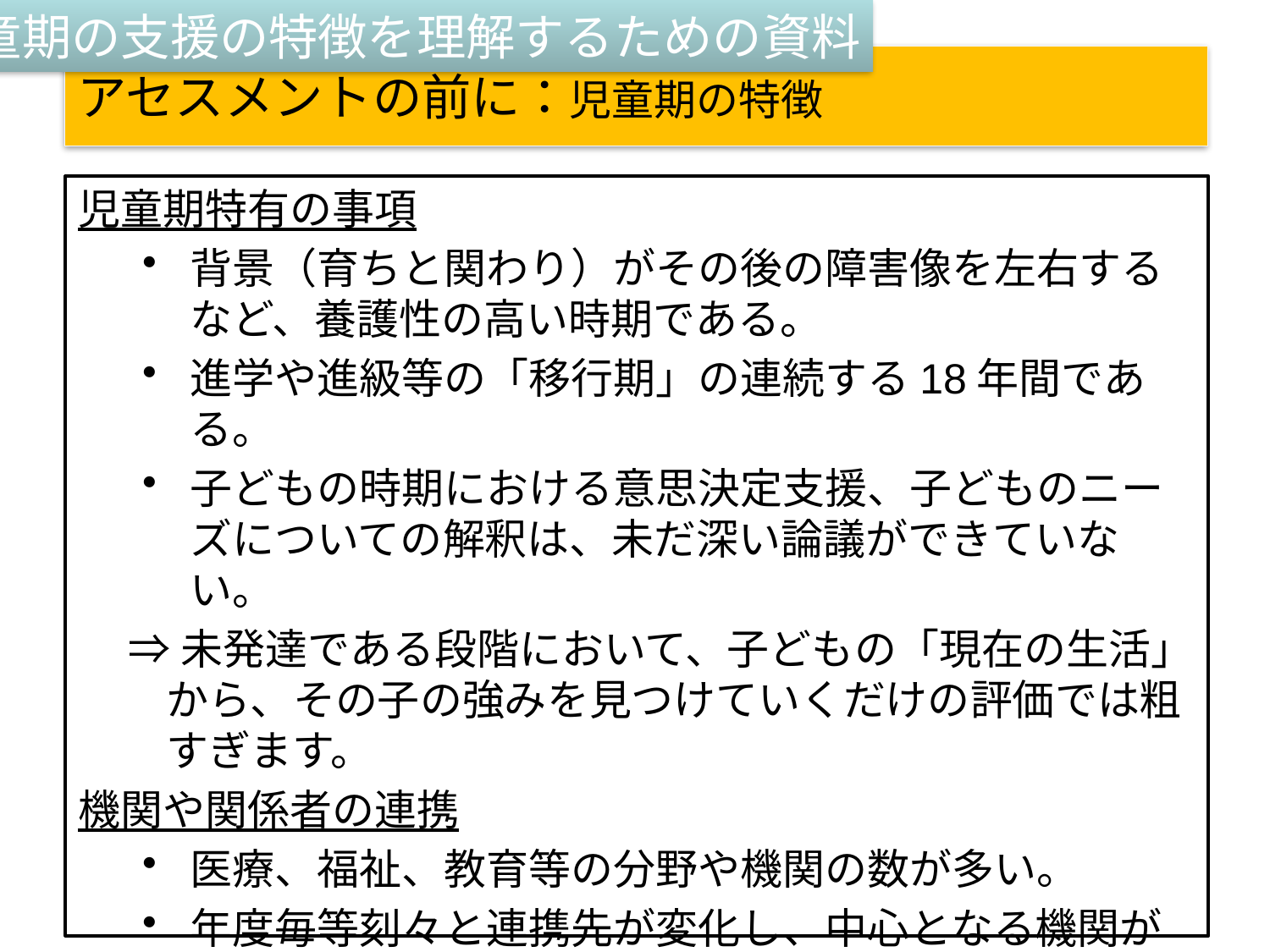

①児童期の支援の特徴を理解するための資料
# アセスメントの前に：児童期の特徴
児童期特有の事項
背景（育ちと関わり）がその後の障害像を左右するなど、養護性の高い時期である。
進学や進級等の「移行期」の連続する18年間である。
子どもの時期における意思決定支援、子どものニーズについての解釈は、未だ深い論議ができていない。
⇒未発達である段階において、子どもの「現在の生活」から、その子の強みを見つけていくだけの評価では粗すぎます。
機関や関係者の連携
医療、福祉、教育等の分野や機関の数が多い。
年度毎等刻々と連携先が変化し、中心となる機関が変遷する。